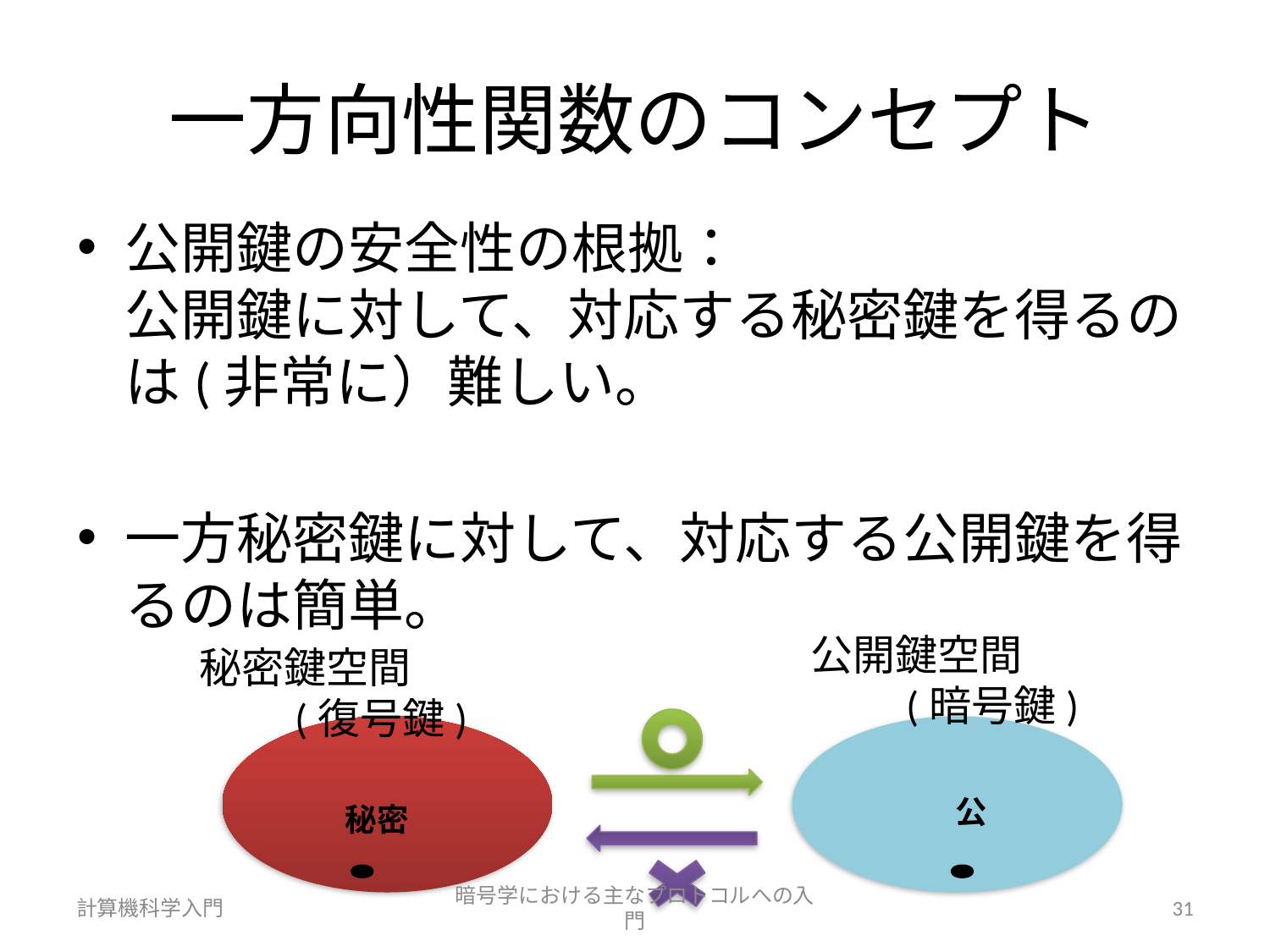

# 一方向性関数のコンセプト
公開鍵の安全性の根拠：　
公開鍵に対して、対応する秘密鍵を得るのは(非常に）難しい。

一方秘密鍵に対して、対応する公開鍵を得るのは簡単。

公開鍵空間
          (暗号鍵)
秘密鍵空間
          (復号鍵)

公
秘密

計算機科学入門
暗号学における主なプロトコルへの入門
31